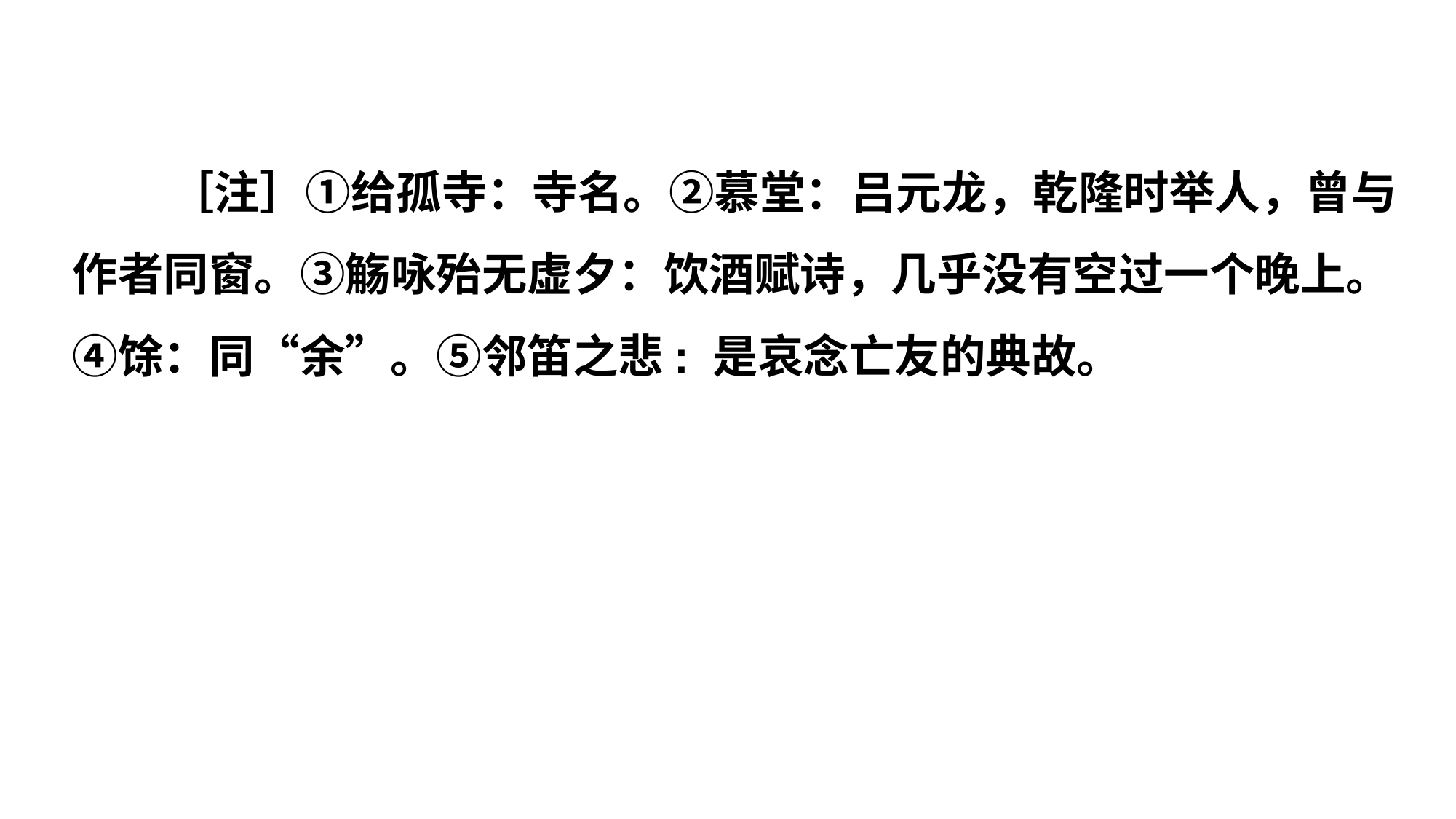

［注］①给孤寺：寺名。②慕堂：吕元龙，乾隆时举人，曾与作者同窗。③觞咏殆无虚夕：饮酒赋诗，几乎没有空过一个晚上。④馀：同“余”。⑤邻笛之悲: 是哀念亡友的典故。